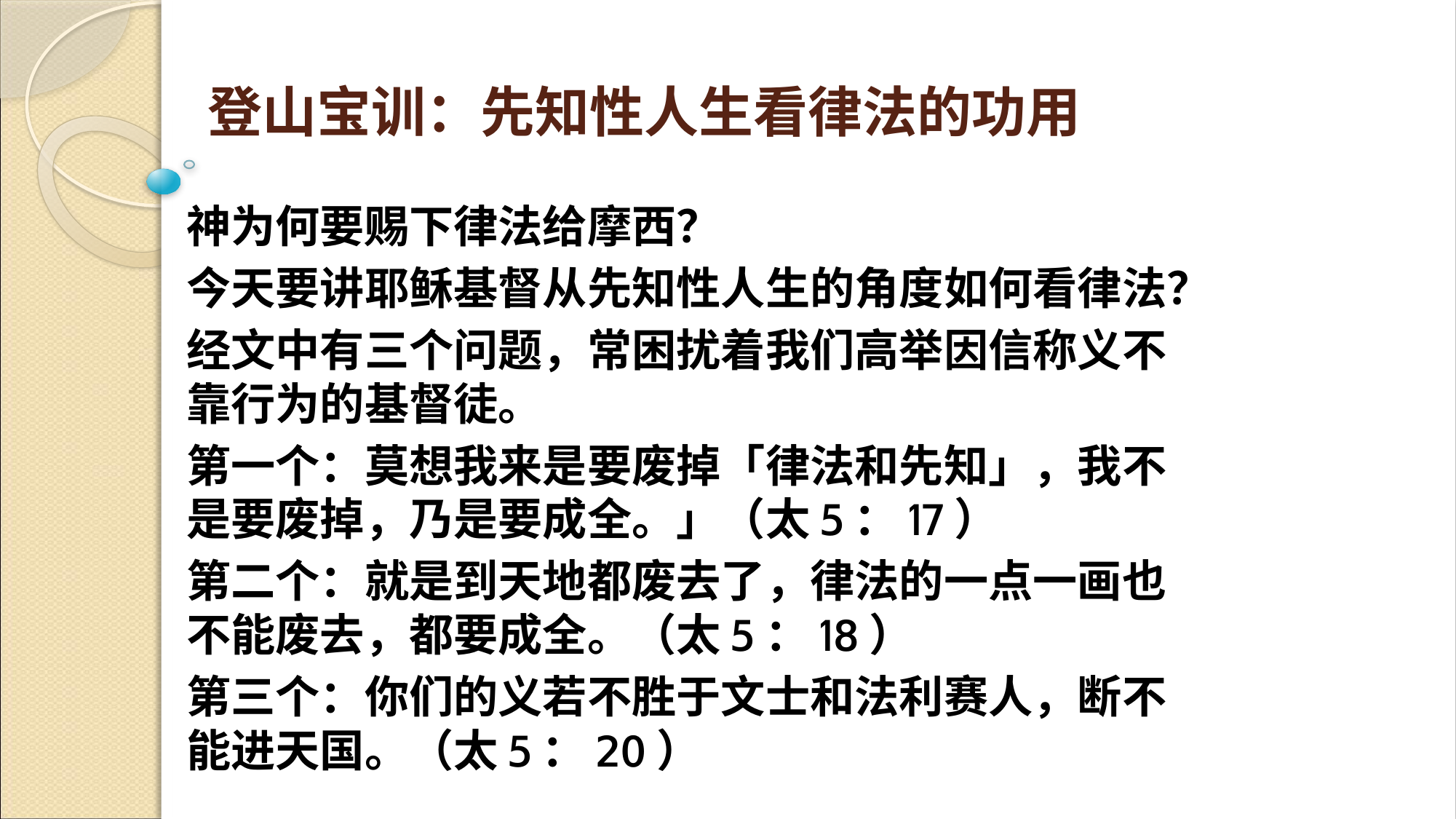

# 登山宝训：先知性人生看律法的功用
神为何要赐下律法给摩西？
今天要讲耶稣基督从先知性人生的角度如何看律法？
经文中有三个问题，常困扰着我们高举因信称义不靠行为的基督徒。
第一个：莫想我来是要废掉「律法和先知」，我不是要废掉，乃是要成全。」（太5：17）
第二个：就是到天地都废去了，律法的一点一画也不能废去，都要成全。（太5：18）
第三个：你们的义若不胜于文士和法利赛人，断不能进天国。（太5：20）